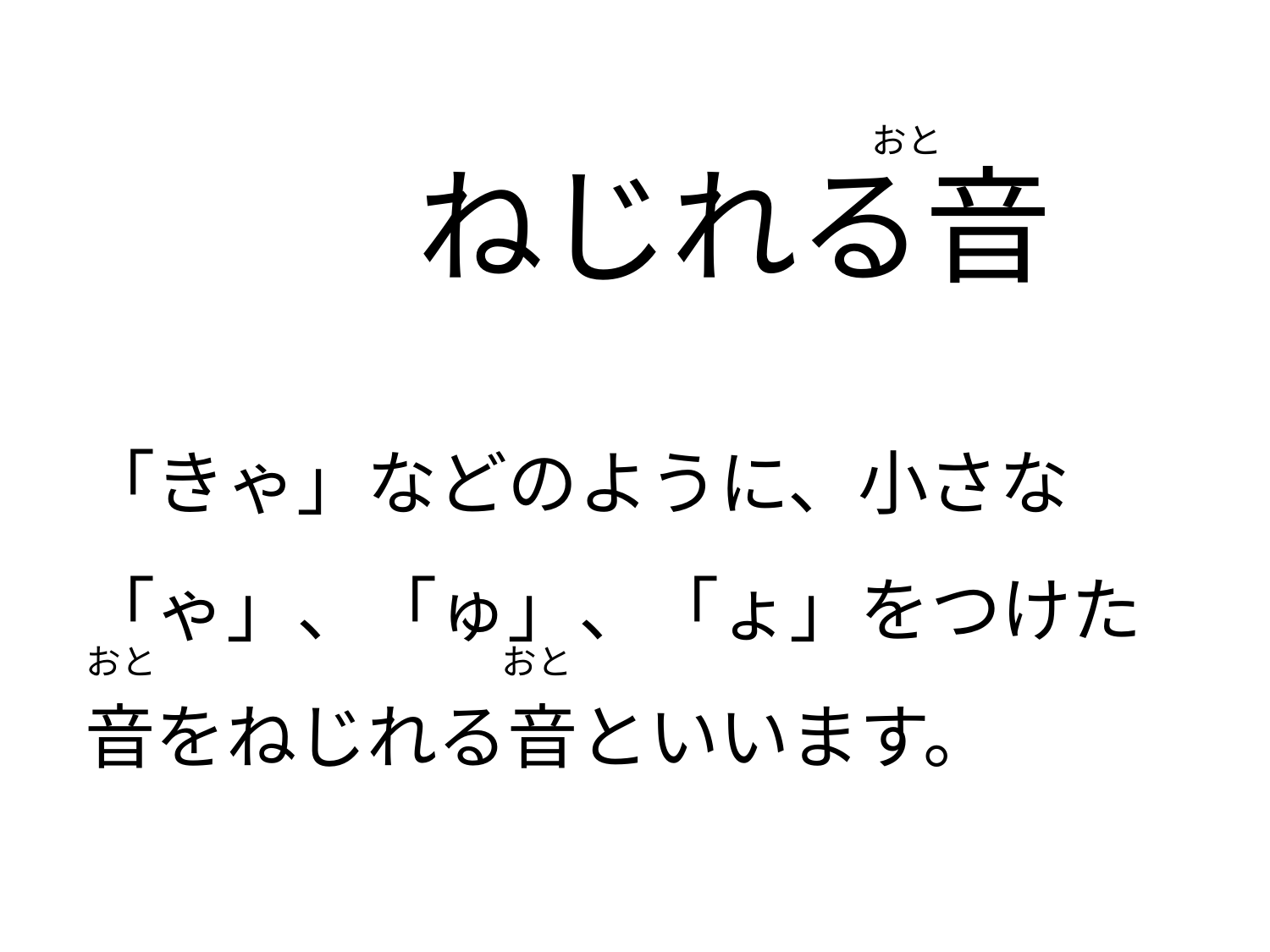

おと
　　ねじれる音
「きゃ」などのように、小さな「ゃ」、「ゅ」、「ょ」をつけた音をねじれる音といいます。
おと
おと